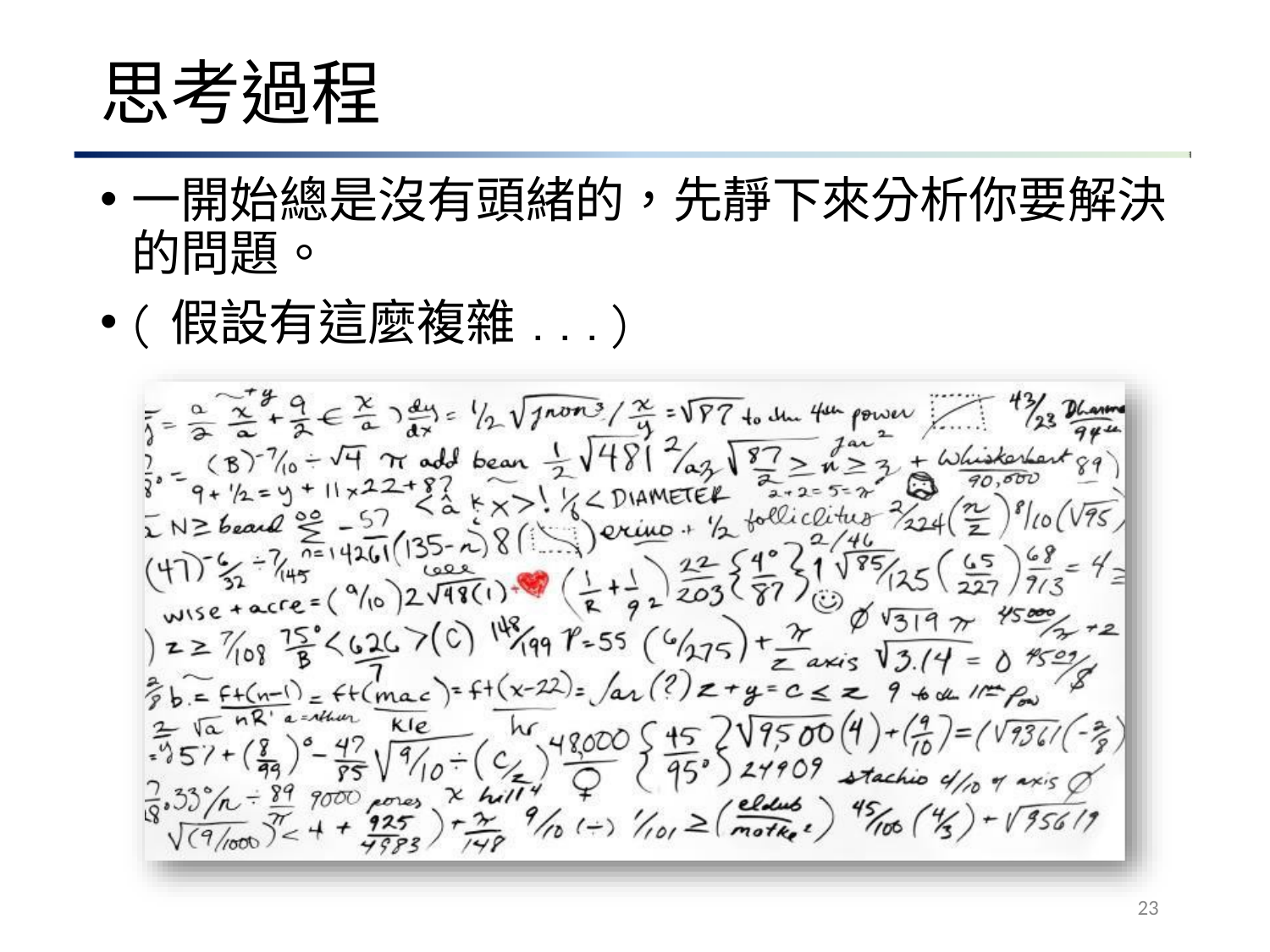

# 思考過程
一開始總是沒有頭緒的，先靜下來分析你要解決 的問題。
(假設有這麼複雜...)

23